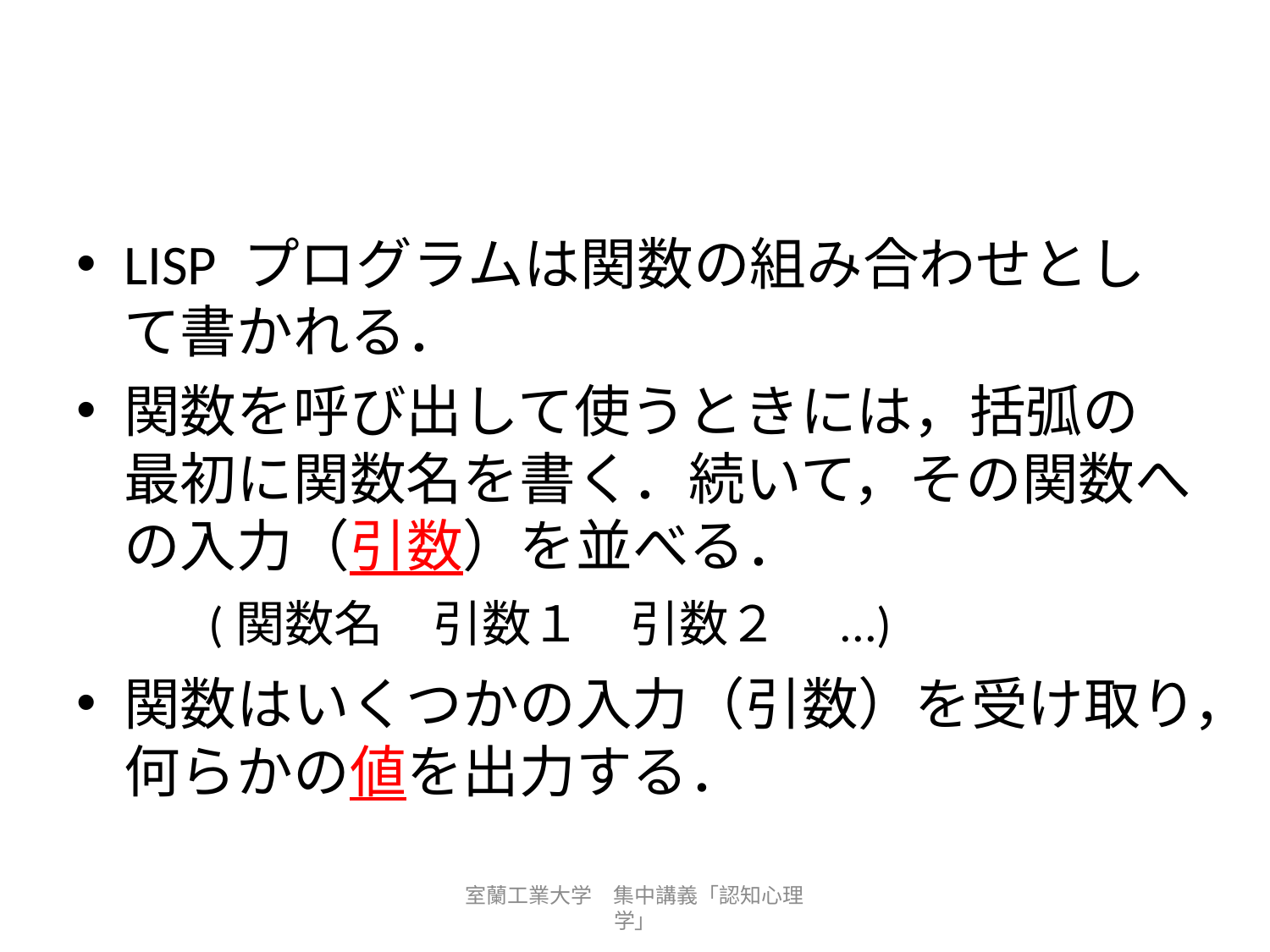

#
LISP プログラムは関数の組み合わせとして書かれる．
関数を呼び出して使うときには，括弧の最初に関数名を書く．続いて，その関数への入力（引数）を並べる．

関数はいくつかの入力（引数）を受け取り，何らかの値を出力する．

(関数名　引数１　引数２　...)
室蘭工業大学　集中講義「認知心理学」